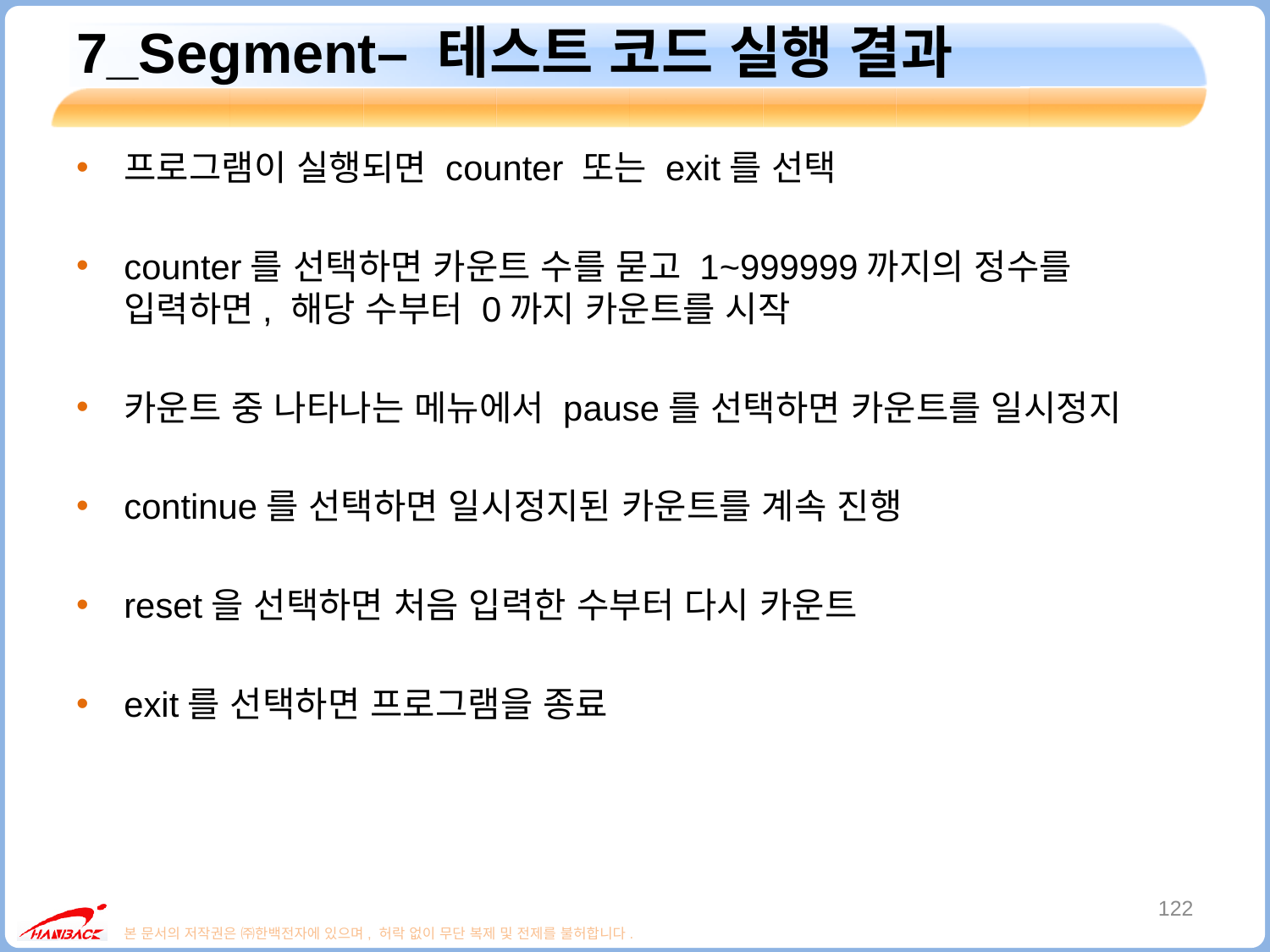

# 7_Segment– 테스트 코드 실행 결과
프로그램이 실행되면 counter 또는 exit를 선택

counter를 선택하면 카운트 수를 묻고 1~999999까지의 정수를 입력하면, 해당 수부터 0까지 카운트를 시작

카운트 중 나타나는 메뉴에서 pause를 선택하면 카운트를 일시정지

continue를 선택하면 일시정지된 카운트를 계속 진행

reset을 선택하면 처음 입력한 수부터 다시 카운트

exit를 선택하면 프로그램을 종료

122